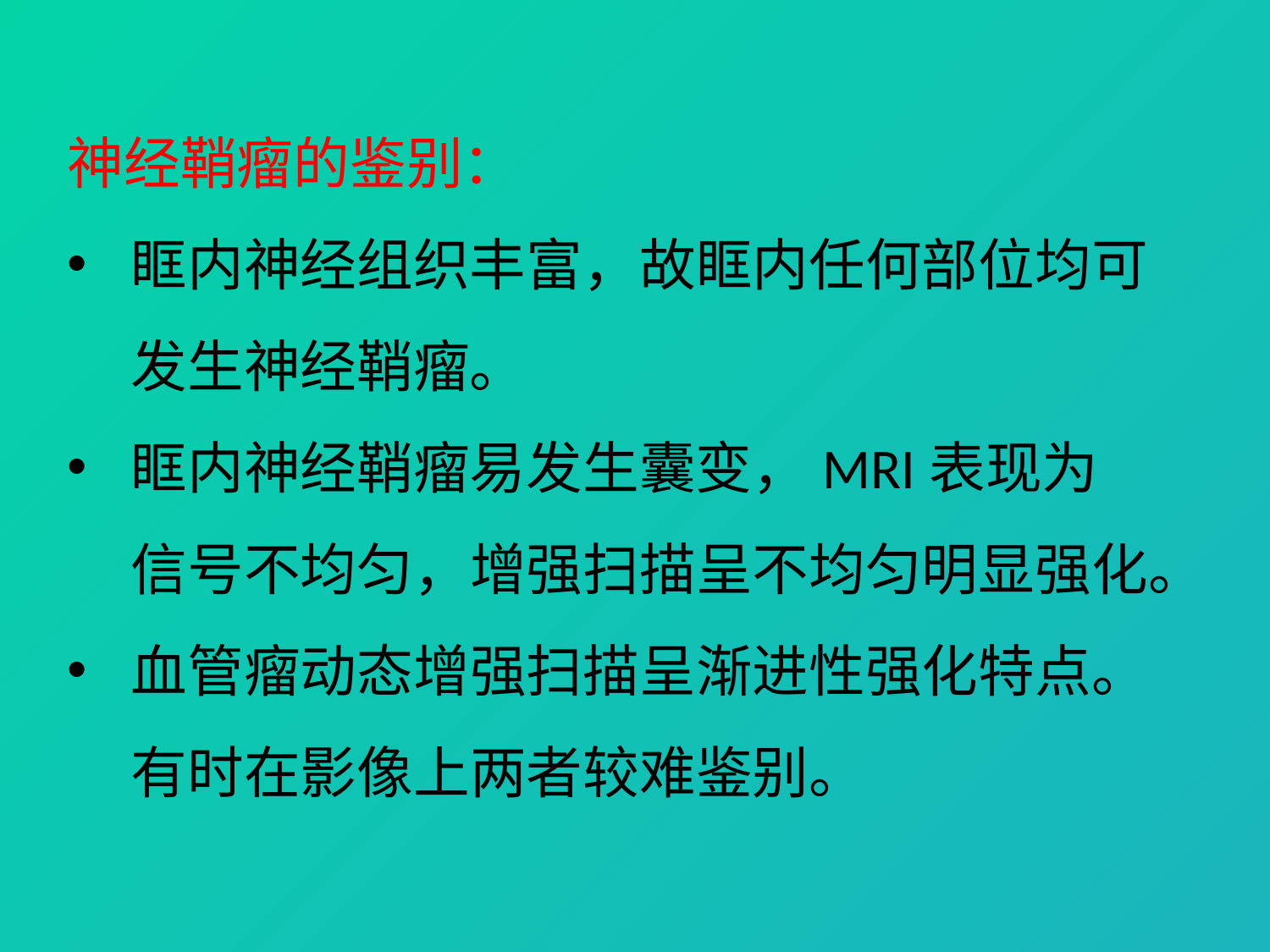

神经鞘瘤的鉴别：
眶内神经组织丰富，故眶内任何部位均可发生神经鞘瘤。
眶内神经鞘瘤易发生囊变，MRI表现为信号不均匀，增强扫描呈不均匀明显强化。
血管瘤动态增强扫描呈渐进性强化特点。有时在影像上两者较难鉴别。